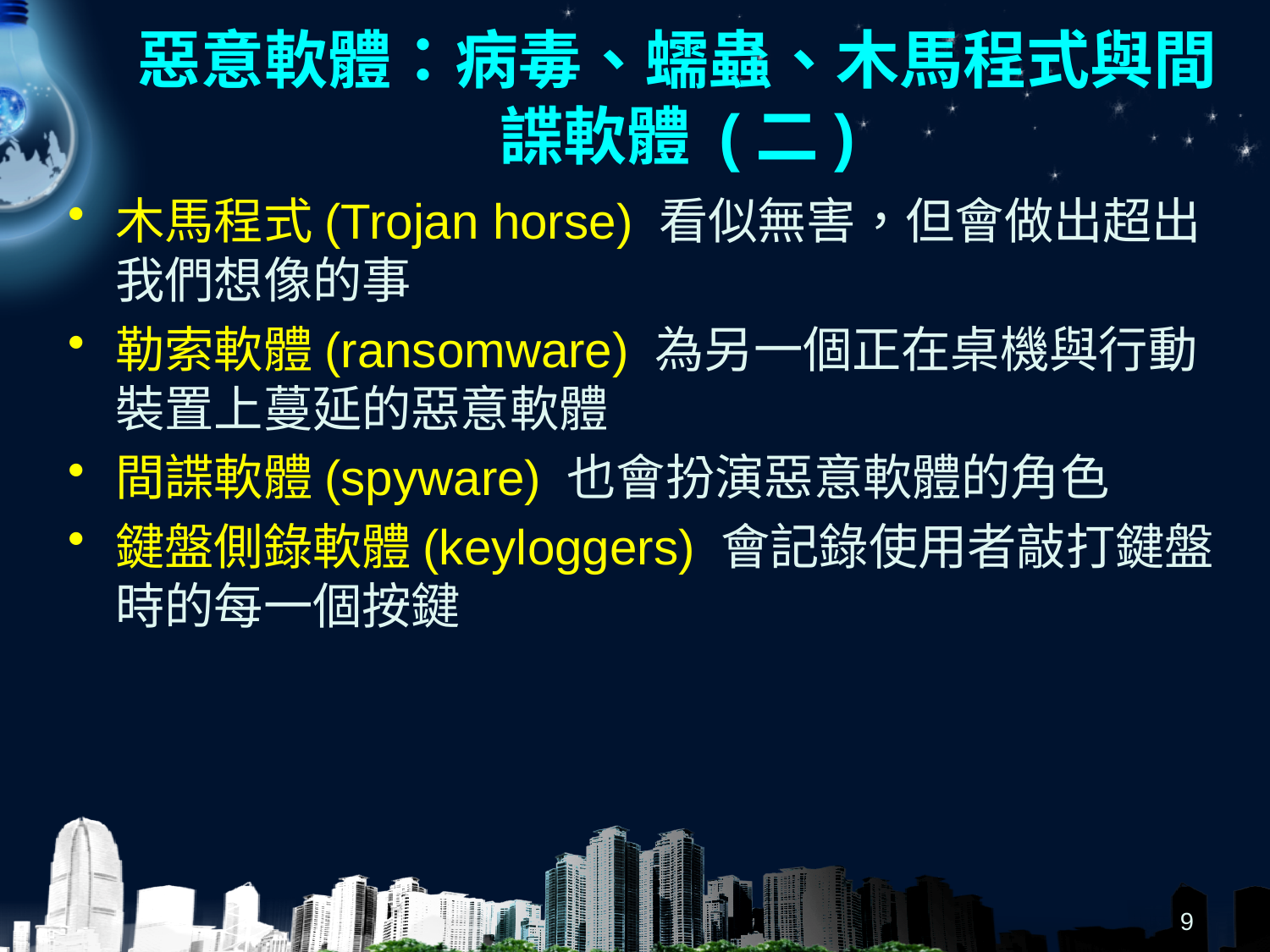

# 惡意軟體：病毒、蠕蟲、木馬程式與間諜軟體 (二)
木馬程式(Trojan horse) 看似無害，但會做出超出我們想像的事
勒索軟體(ransomware) 為另一個正在桌機與行動裝置上蔓延的惡意軟體
間諜軟體(spyware) 也會扮演惡意軟體的角色
鍵盤側錄軟體(keyloggers) 會記錄使用者敲打鍵盤時的每一個按鍵
9